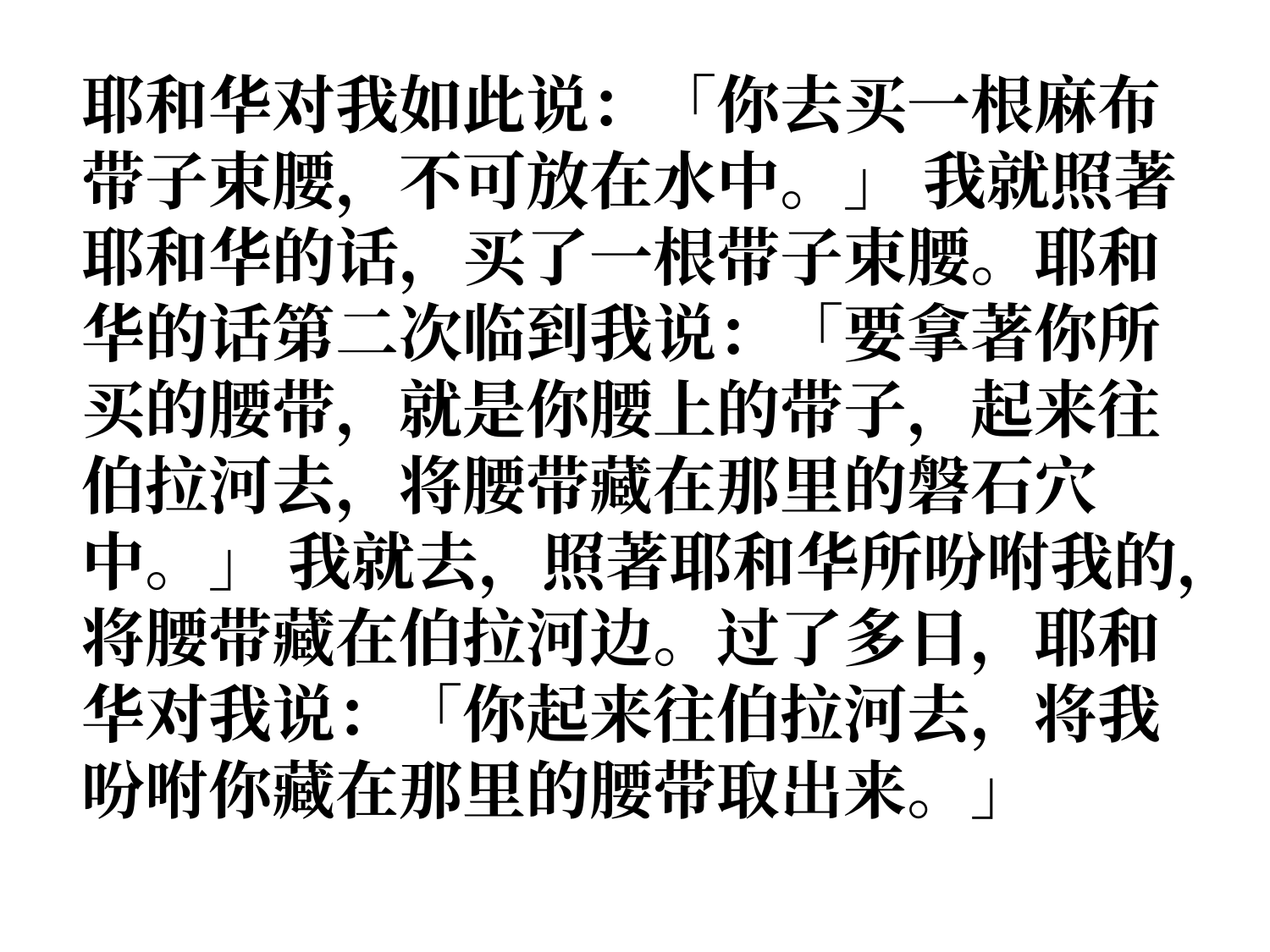

耶和华对我如此说：「你去买一根麻布带子束腰，不可放在水中。」 我就照著耶和华的话，买了一根带子束腰。耶和华的话第二次临到我说：「要拿著你所买的腰带，就是你腰上的带子，起来往伯拉河去，将腰带藏在那里的磐石穴中。」 我就去，照著耶和华所吩咐我的，将腰带藏在伯拉河边。过了多日，耶和华对我说：「你起来往伯拉河去，将我吩咐你藏在那里的腰带取出来。」